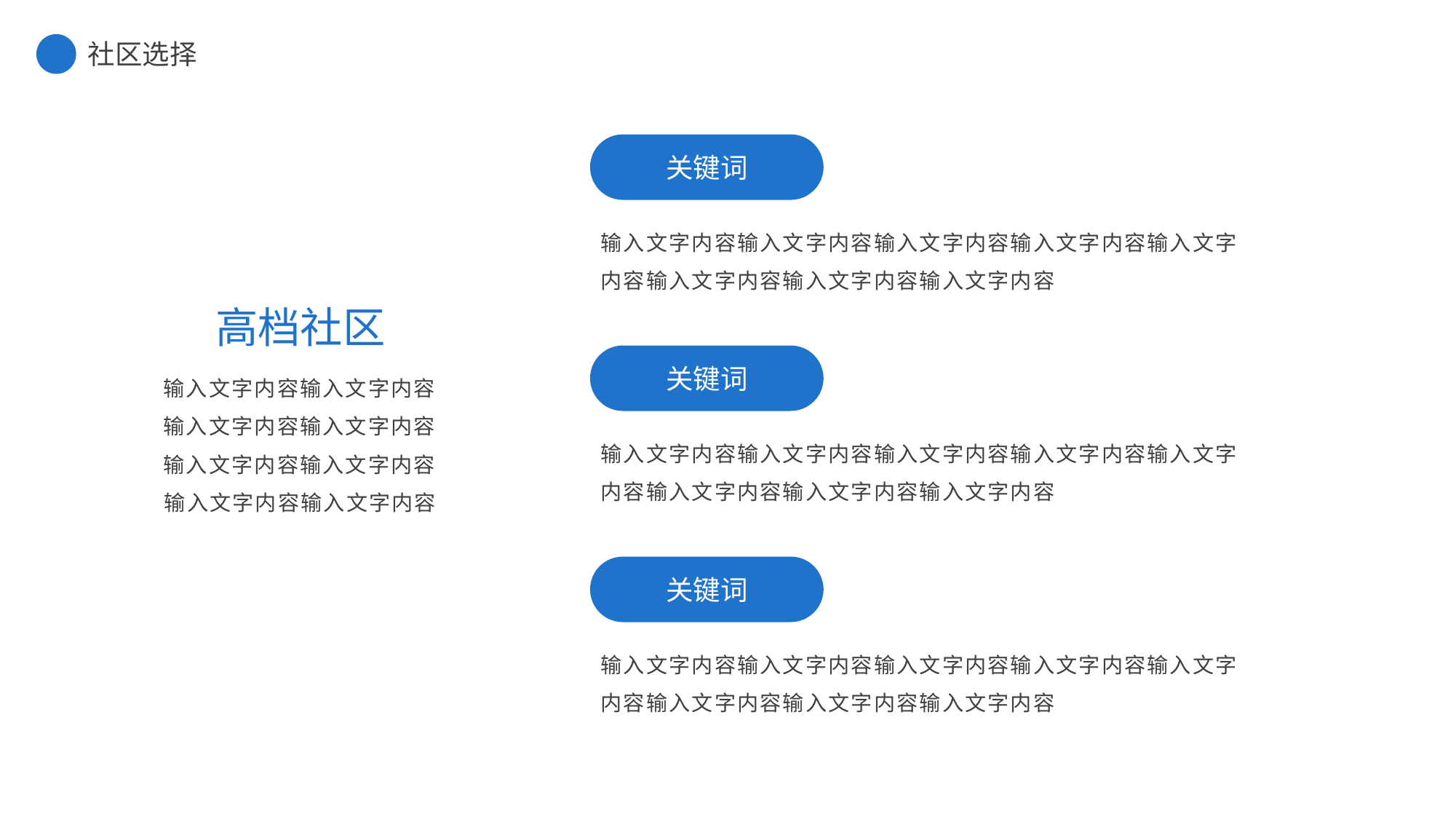

社区选择

关键词
输入文字内容输入文字内容输入文字内容输入文字内容输入文字内容输入文字内容输入文字内容输入文字内容
高档社区
关键词
输入文字内容输入文字内容输入文字内容输入文字内容输入文字内容输入文字内容输入文字内容输入文字内容
输入文字内容输入文字内容输入文字内容输入文字内容输入文字内容输入文字内容输入文字内容输入文字内容
关键词
输入文字内容输入文字内容输入文字内容输入文字内容输入文字内容输入文字内容输入文字内容输入文字内容